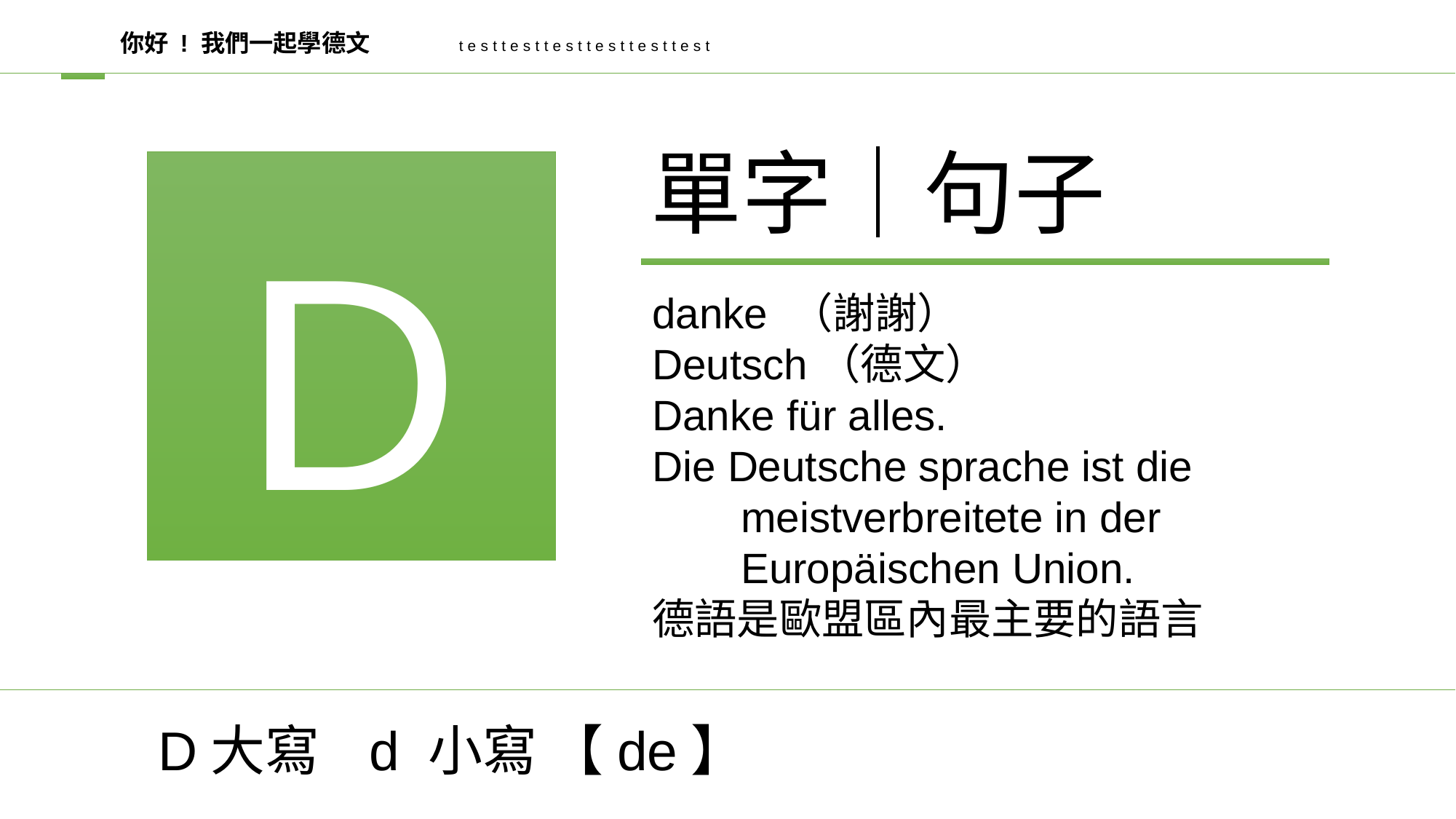

你好 ! 我們一起學德文
testtesttesttesttesttest

單字│句子

D

danke （謝謝）
Deutsch（德文）
Danke für alles.
Die Deutsche sprache ist die meistverbreitete in der Europäischen Union.
德語是歐盟區內最主要的語言

D大寫   d 小寫 【de】